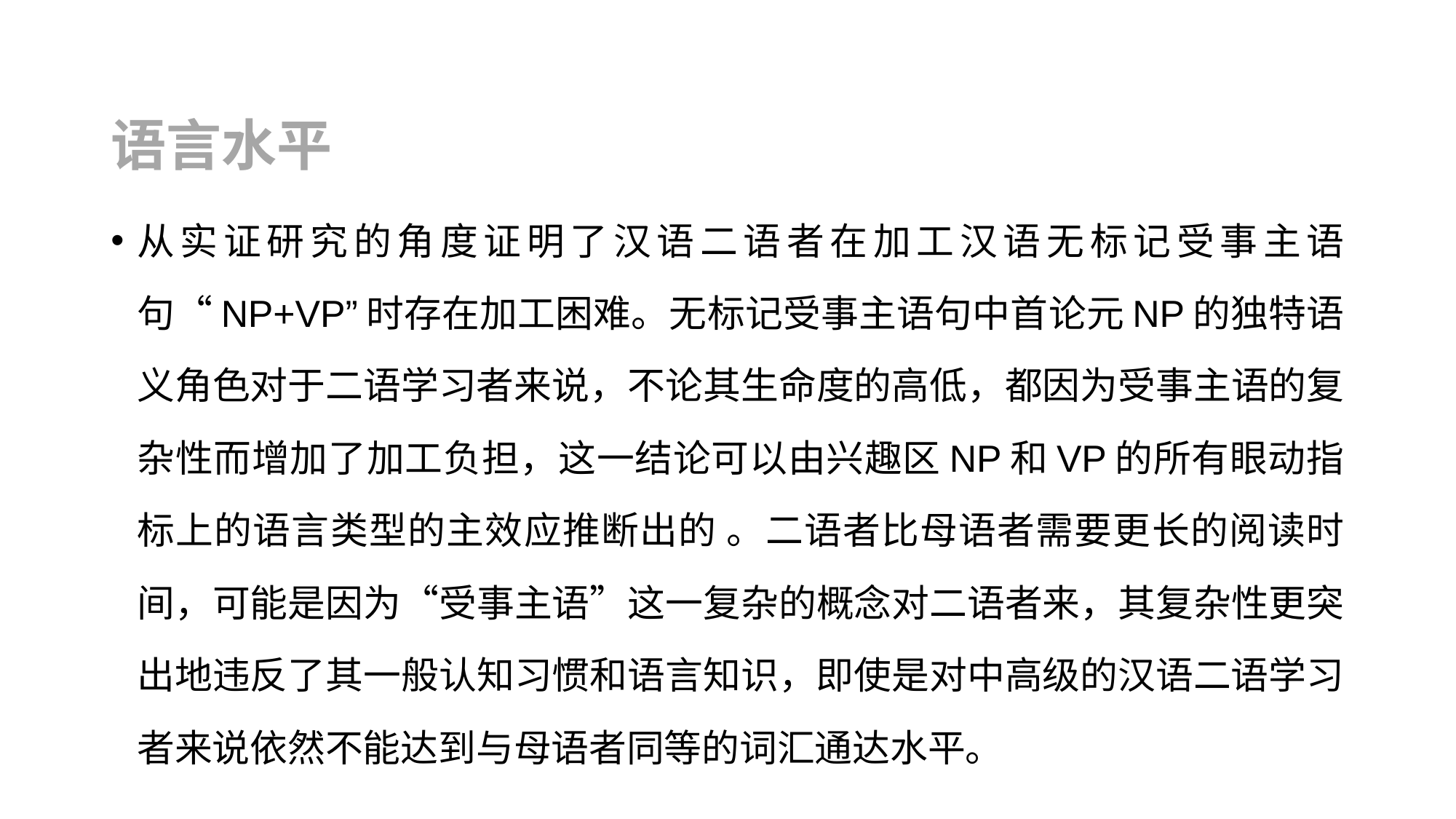

语言水平
从实证研究的角度证明了汉语二语者在加工汉语无标记受事主语句“NP+VP”时存在加工困难。无标记受事主语句中首论元NP的独特语义角色对于二语学习者来说，不论其生命度的高低，都因为受事主语的复杂性而增加了加工负担，这一结论可以由兴趣区NP和VP的所有眼动指标上的语言类型的主效应推断出的 。二语者比母语者需要更长的阅读时间，可能是因为“受事主语”这一复杂的概念对二语者来，其复杂性更突出地违反了其一般认知习惯和语言知识，即使是对中高级的汉语二语学习者来说依然不能达到与母语者同等的词汇通达水平。